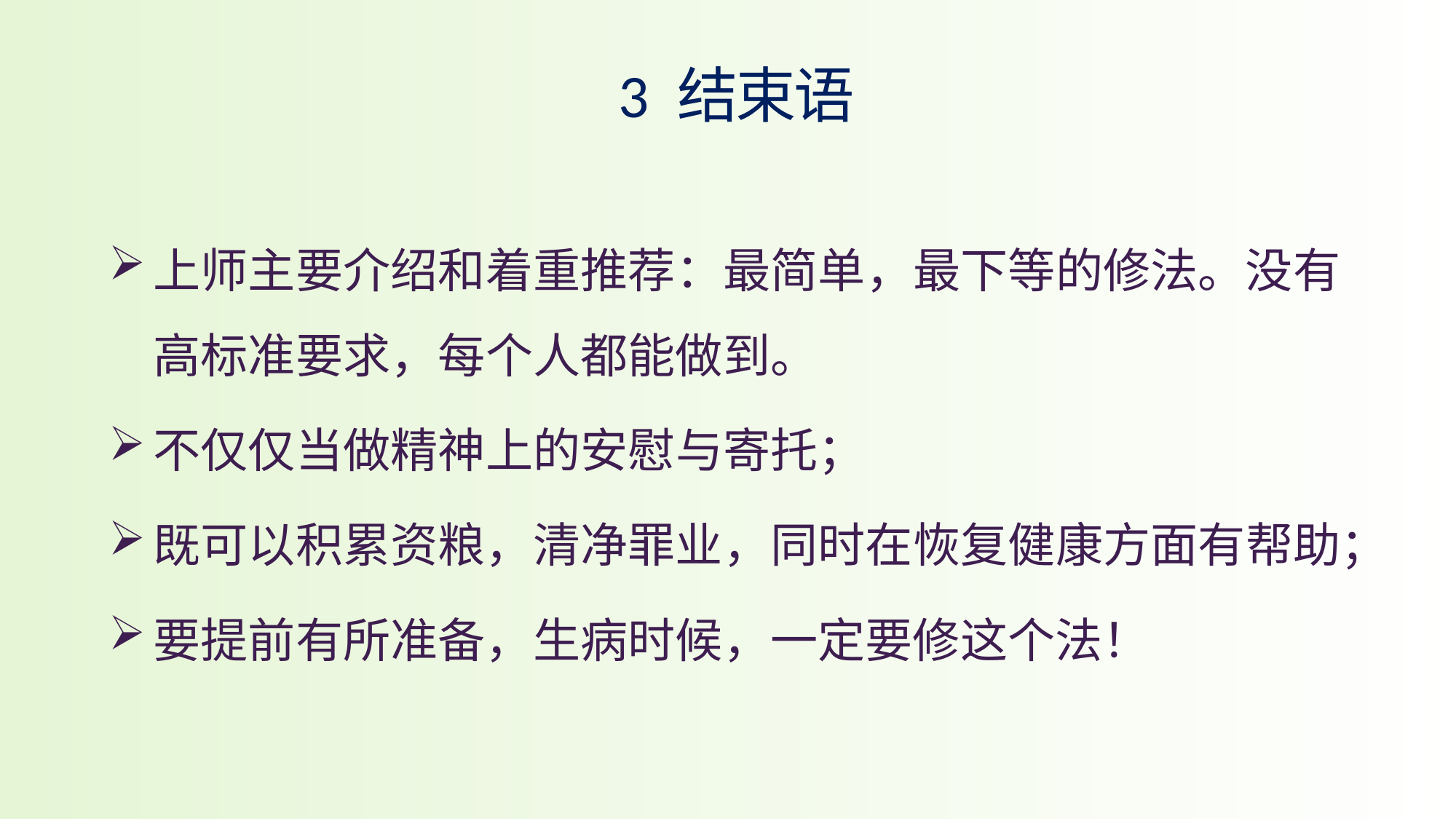

3 结束语
上师主要介绍和着重推荐：最简单，最下等的修法。没有高标准要求，每个人都能做到。
不仅仅当做精神上的安慰与寄托；
既可以积累资粮，清净罪业，同时在恢复健康方面有帮助；
要提前有所准备，生病时候，一定要修这个法！